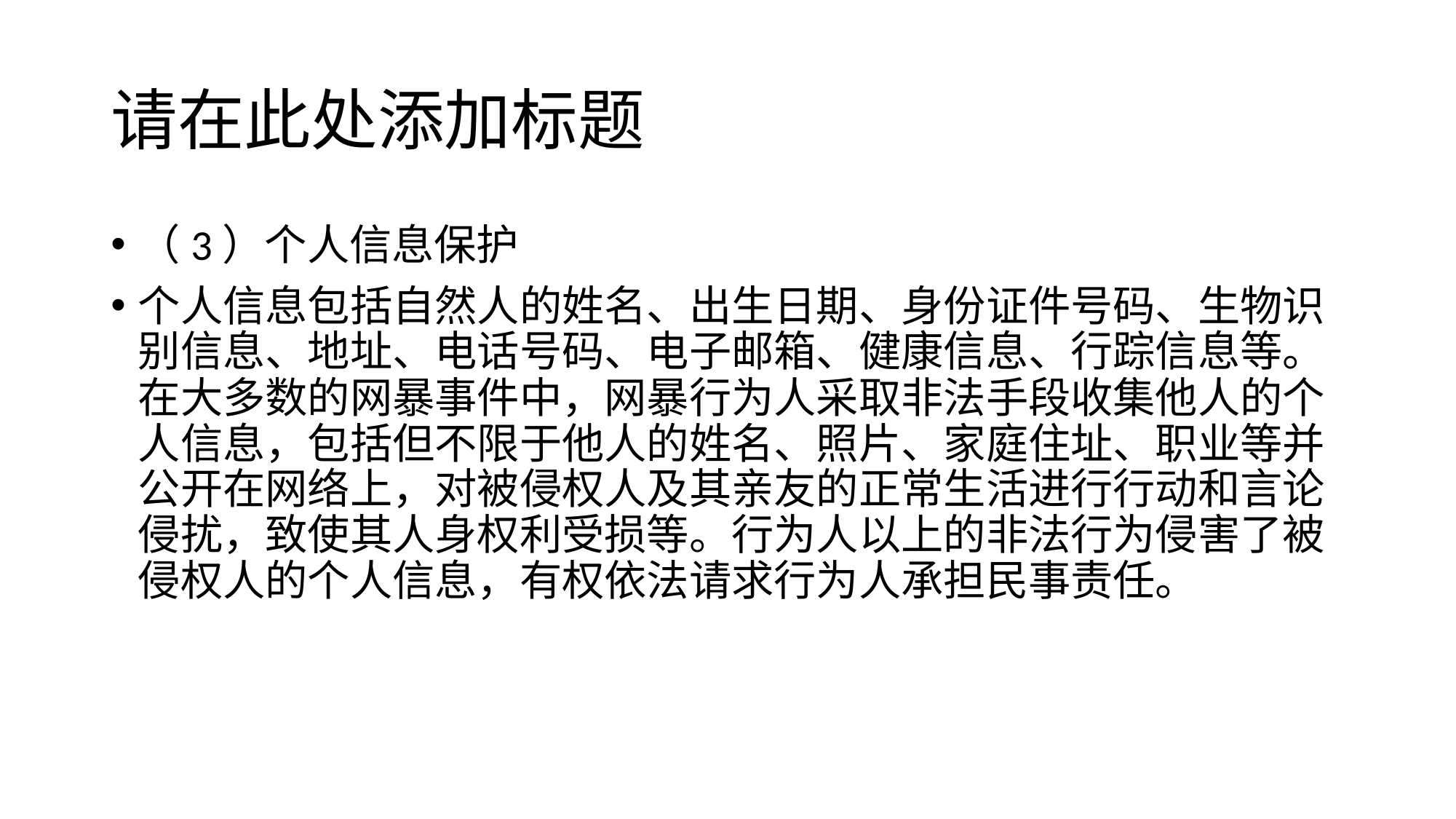

# 请在此处添加标题
（3）个人信息保护
个人信息包括自然人的姓名、出生日期、身份证件号码、生物识别信息、地址、电话号码、电子邮箱、健康信息、行踪信息等。在大多数的网暴事件中，网暴行为人采取非法手段收集他人的个人信息，包括但不限于他人的姓名、照片、家庭住址、职业等并公开在网络上，对被侵权人及其亲友的正常生活进行行动和言论侵扰，致使其人身权利受损等。行为人以上的非法行为侵害了被侵权人的个人信息，有权依法请求行为人承担民事责任。